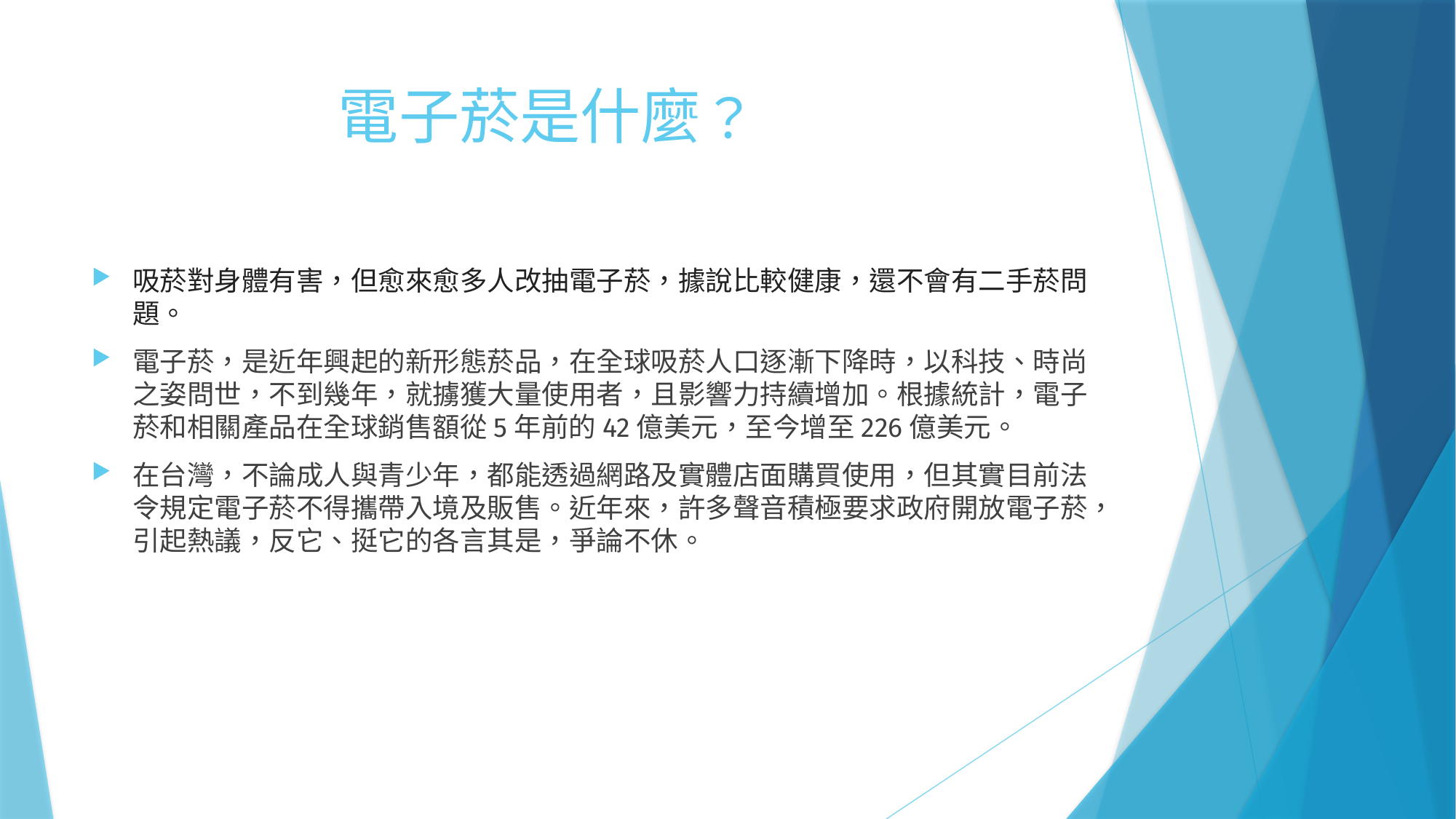

# 電子菸是什麼？
吸菸對身體有害，但愈來愈多人改抽電子菸，據說比較健康，還不會有二手菸問題。
電子菸，是近年興起的新形態菸品，在全球吸菸人口逐漸下降時，以科技、時尚之姿問世，不到幾年，就擄獲大量使用者，且影響力持續增加。根據統計，電子菸和相關產品在全球銷售額從5年前的42億美元，至今增至226億美元。
在台灣，不論成人與青少年，都能透過網路及實體店面購買使用，但其實目前法令規定電子菸不得攜帶入境及販售。近年來，許多聲音積極要求政府開放電子菸，引起熱議，反它、挺它的各言其是，爭論不休。